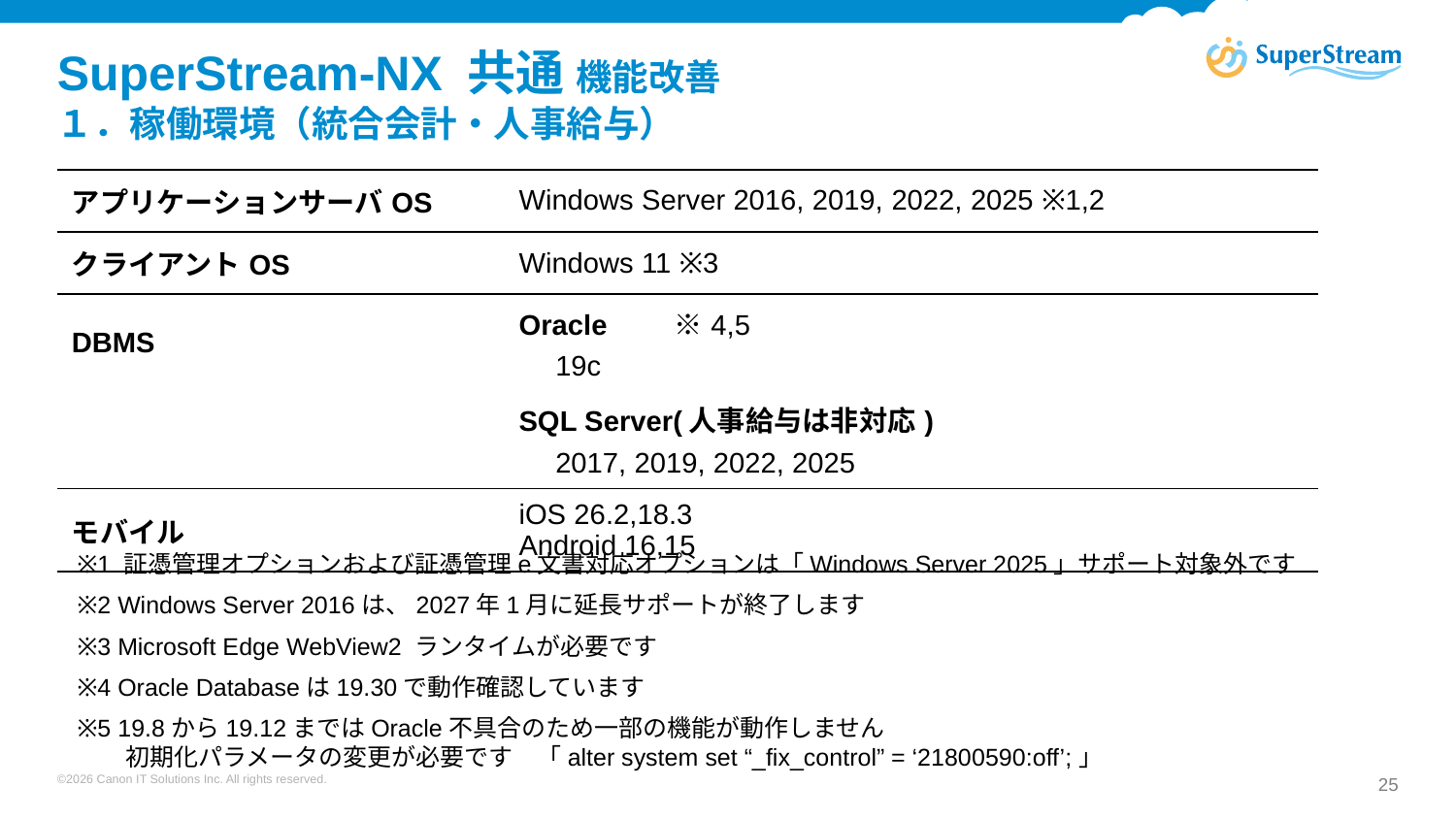

# SuperStream-NX 共通 機能改善　 １．稼働環境（統合会計・人事給与）
| アプリケーションサーバOS | Windows Server 2016, 2019, 2022, 2025 ※1,2 |
| --- | --- |
| クライアントOS | Windows 11 ※3 |
| DBMS | Oracle    　※4,5 　19c |
|  | SQL Server(人事給与は非対応) 　2017, 2019, 2022, 2025 |
| モバイル | iOS 26.2,18.3 Android 16,15 |
※1 証憑管理オプションおよび証憑管理e文書対応オプションは「Windows Server 2025」サポート対象外です
※2 Windows Server 2016は、2027年1月に延長サポートが終了します
※3 Microsoft Edge WebView2 ランタイムが必要です
※4 Oracle Databaseは19.30で動作確認しています
※5 19.8から19.12まではOracle不具合のため一部の機能が動作しません
　　初期化パラメータの変更が必要です　「alter system set “_fix_control” = ‘21800590:off’;」
©2026 Canon IT Solutions Inc. All rights reserved.
25